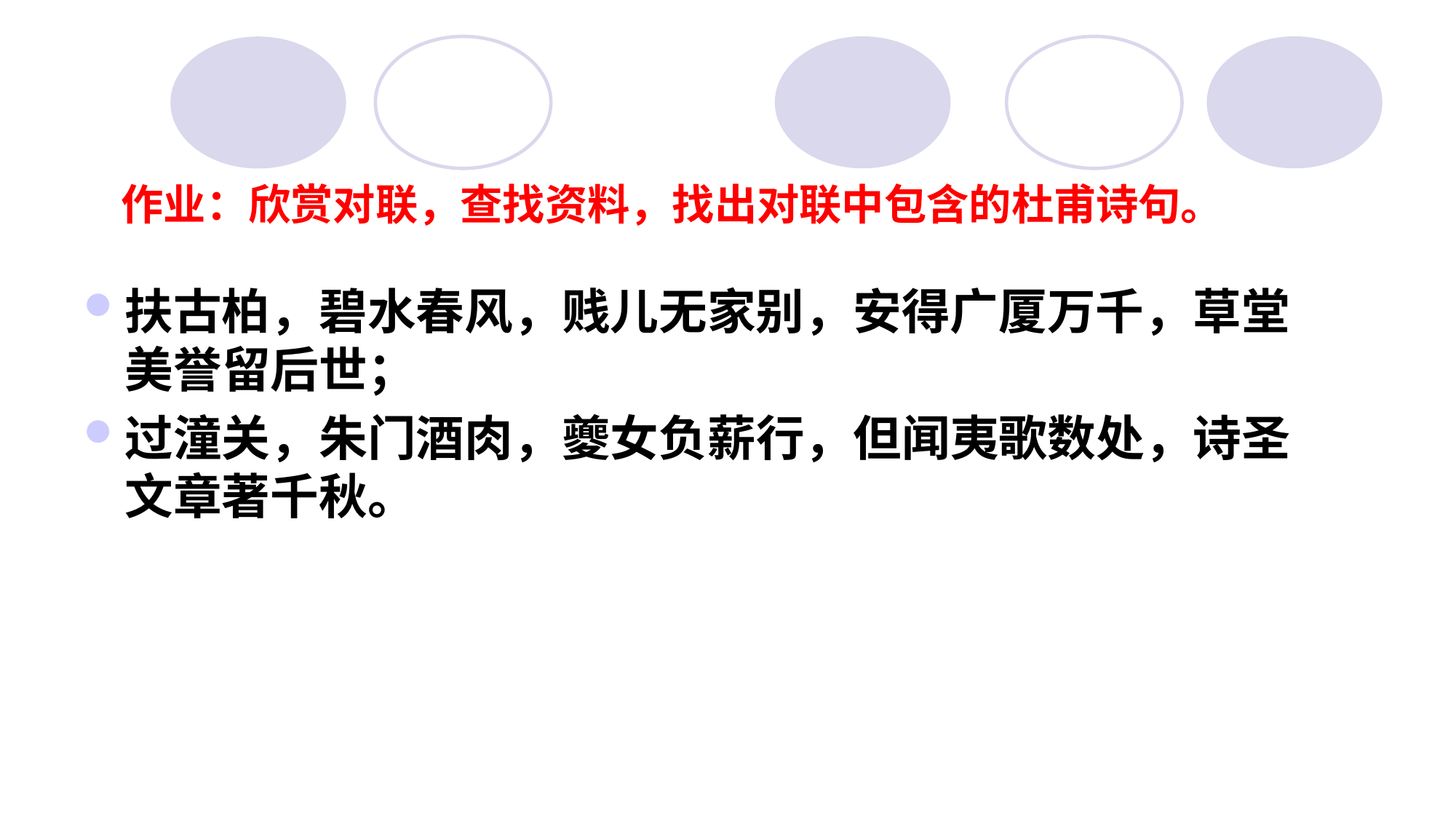

作业：欣赏对联，查找资料，找出对联中包含的杜甫诗句。
扶古柏，碧水春风，贱儿无家别，安得广厦万千，草堂美誉留后世；
过潼关，朱门酒肉，夔女负薪行，但闻夷歌数处，诗圣文章著千秋。